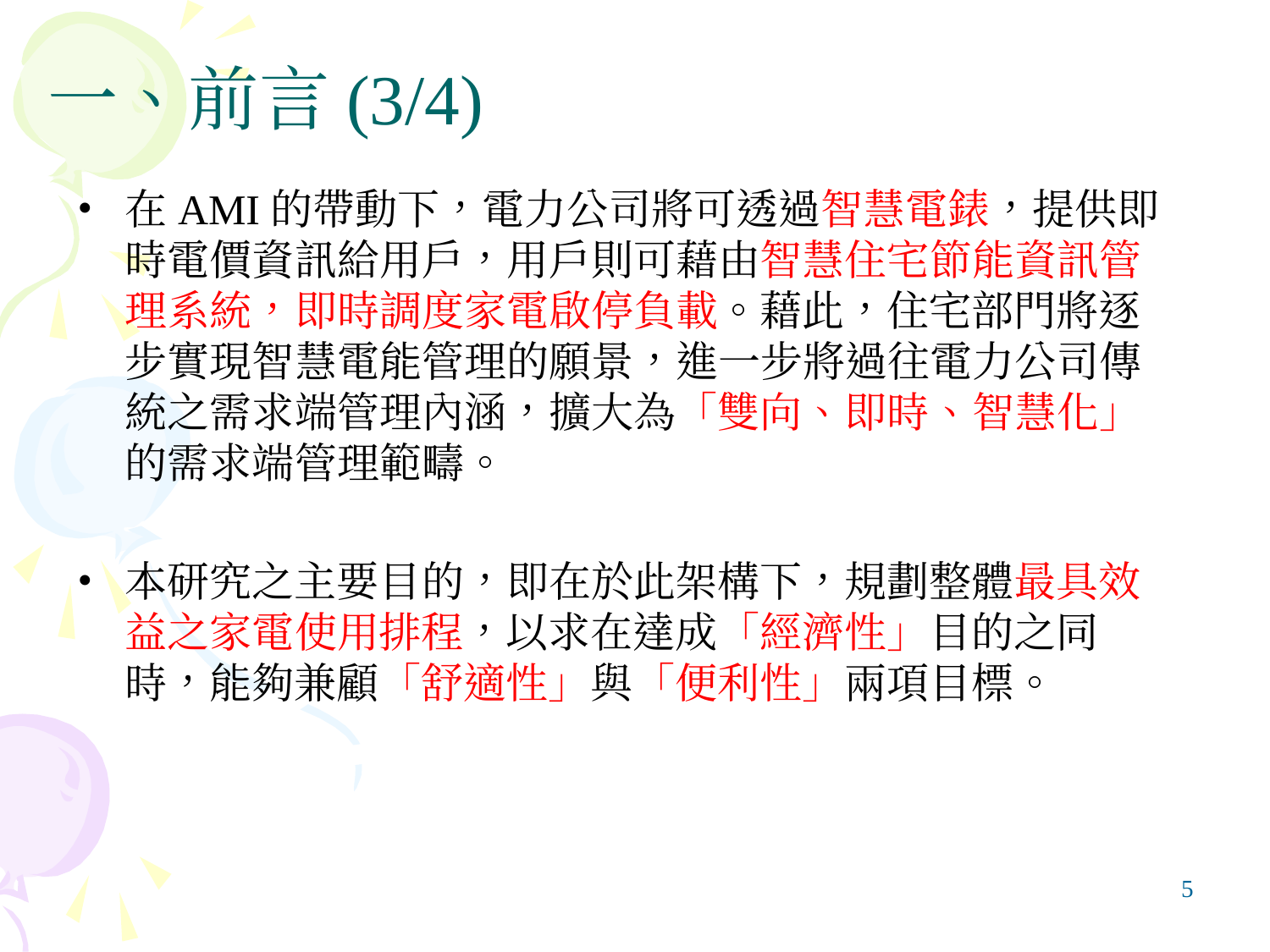

# 一、前言(3/4)
在AMI的帶動下，電力公司將可透過智慧電錶，提供即時電價資訊給用戶，用戶則可藉由智慧住宅節能資訊管理系統，即時調度家電啟停負載。藉此，住宅部門將逐步實現智慧電能管理的願景，進一步將過往電力公司傳統之需求端管理內涵，擴大為「雙向、即時、智慧化」的需求端管理範疇。

本研究之主要目的，即在於此架構下，規劃整體最具效益之家電使用排程，以求在達成「經濟性」目的之同時，能夠兼顧「舒適性」與「便利性」兩項目標。

5